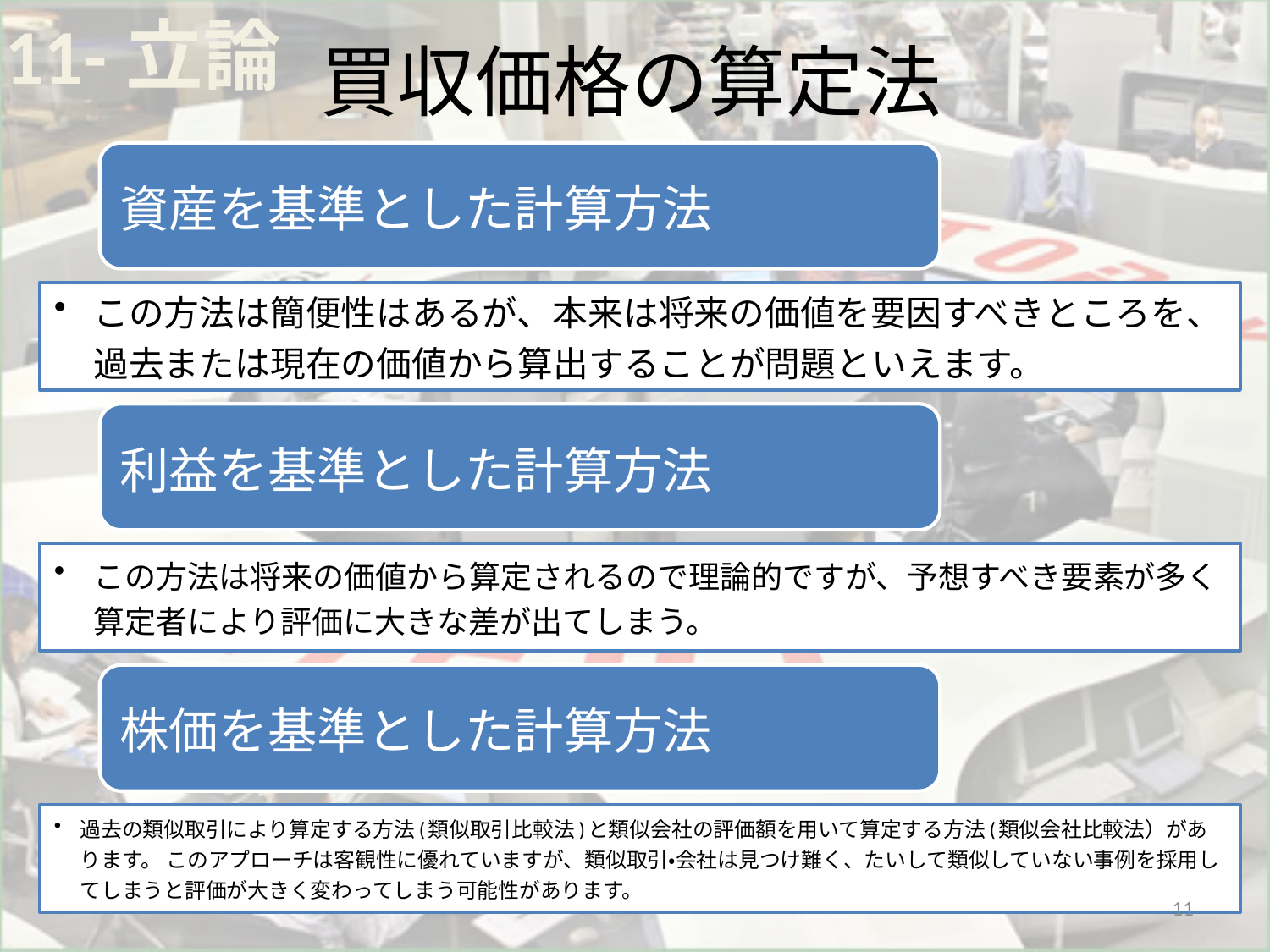

11-立論
# 買収価格の算定法
資産を基準とした計算方法
利益を基準とした計算方法
株価を基準とした計算方法
この方法は簡便性はあるが、本来は将来の価値を要因すべきところを、過去または現在の価値から算出することが問題といえます。
この方法は将来の価値から算定されるので理論的ですが、予想すべき要素が多く算定者により評価に大きな差が出てしまう。
過去の類似取引により算定する方法(類似取引比較法)と類似会社の評価額を用いて算定する方法(類似会社比較法）があります。 このアプローチは客観性に優れていますが、類似取引・会社は見つけ難く、たいして類似していない事例を採用してしまうと評価が大きく変わってしまう可能性があります。
11